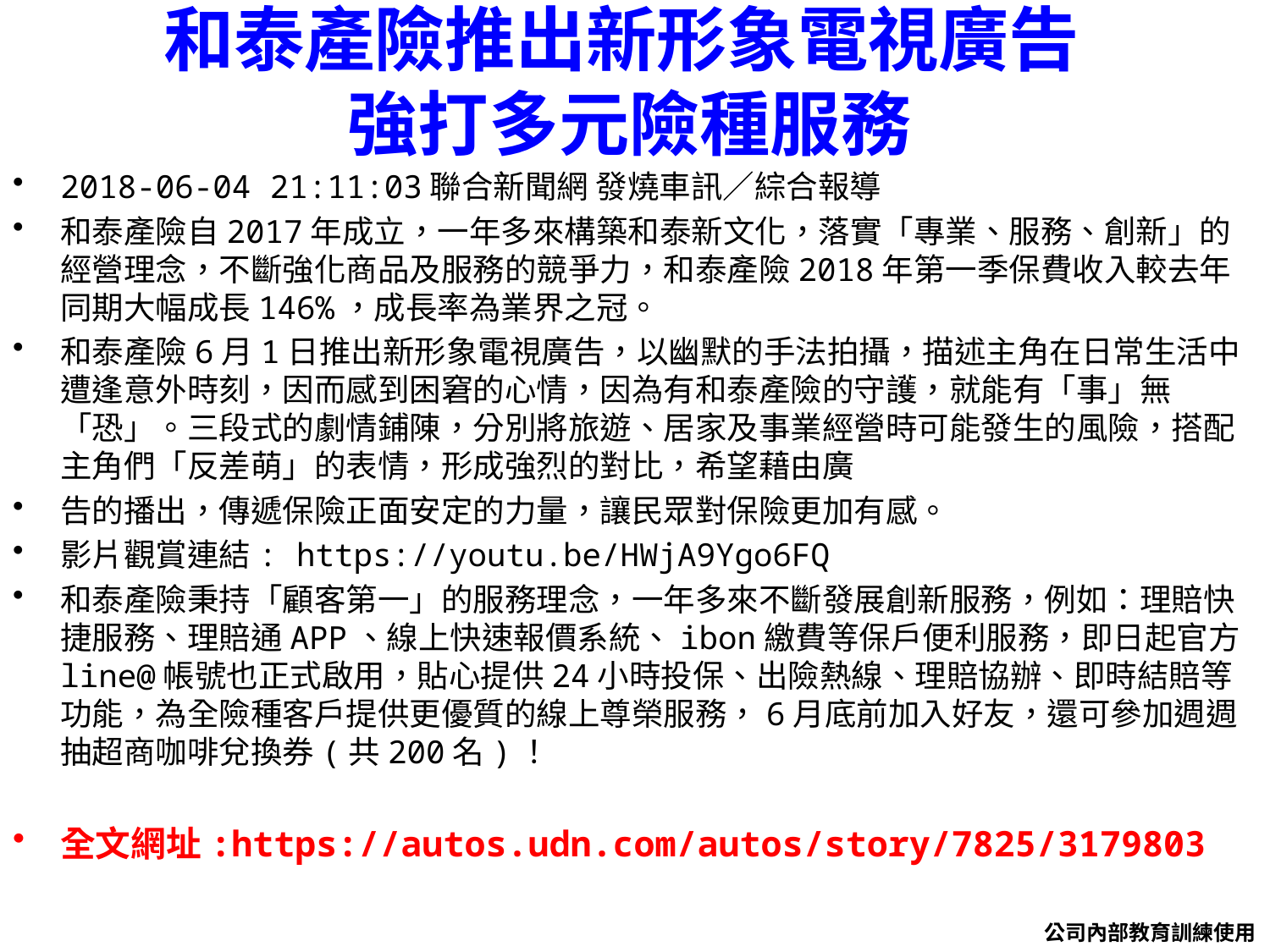

# 和泰產險推出新形象電視廣告 強打多元險種服務

2018-06-04 21:11:03聯合新聞網 發燒車訊／綜合報導
和泰產險自2017年成立，一年多來構築和泰新文化，落實「專業、服務、創新」的經營理念，不斷強化商品及服務的競爭力，和泰產險2018年第一季保費收入較去年同期大幅成長146%，成長率為業界之冠。
和泰產險6月1日推出新形象電視廣告，以幽默的手法拍攝，描述主角在日常生活中遭逢意外時刻，因而感到困窘的心情，因為有和泰產險的守護，就能有「事」無「恐」。三段式的劇情鋪陳，分別將旅遊、居家及事業經營時可能發生的風險，搭配主角們「反差萌」的表情，形成強烈的對比，希望藉由廣
告的播出，傳遞保險正面安定的力量，讓民眾對保險更加有感。
影片觀賞連結: https://youtu.be/HWjA9Ygo6FQ
和泰產險秉持「顧客第一」的服務理念，一年多來不斷發展創新服務，例如：理賠快捷服務、理賠通APP、線上快速報價系統、ibon繳費等保戶便利服務，即日起官方line@帳號也正式啟用，貼心提供24小時投保、出險熱線、理賠協辦、即時結賠等功能，為全險種客戶提供更優質的線上尊榮服務，6月底前加入好友，還可參加週週抽超商咖啡兌換券(共200名)！

全文網址:https://autos.udn.com/autos/story/7825/3179803

公司內部教育訓練使用